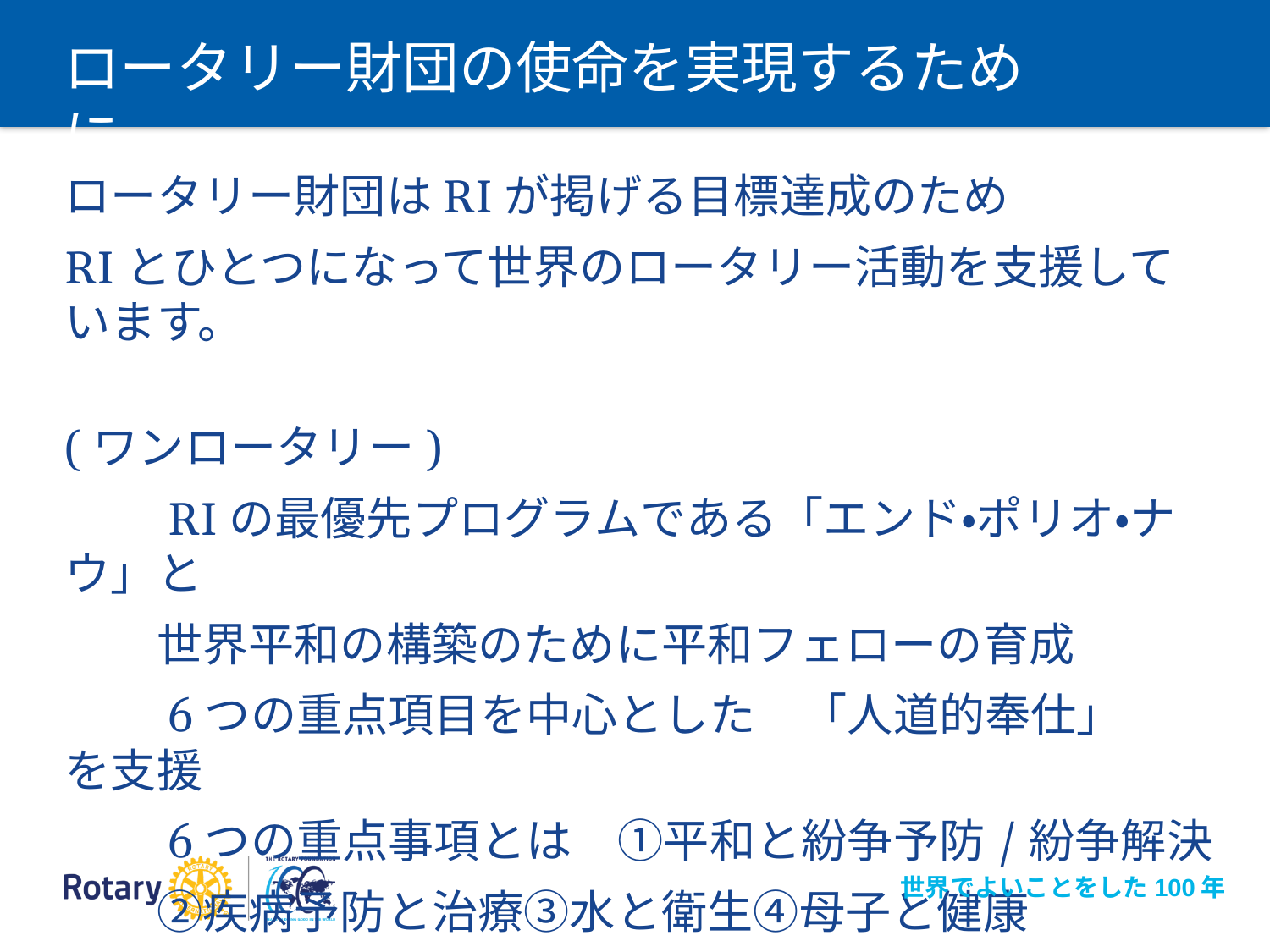

# ロータリー財団の使命を実現するために
ロータリー財団はRIが掲げる目標達成のため
RIとひとつになって世界のロータリー活動を支援しています。
　　　　　　　　　　　　　　　　　　　　　　　　(ワンロータリー)
　　RIの最優先プログラムである「エンド・ポリオ・ナウ」と
　　世界平和の構築のために平和フェローの育成
　　6つの重点項目を中心とした　「人道的奉仕」　を支援
　　6つの重点事項とは　①平和と紛争予防/紛争解決
　　②疾病予防と治療③水と衛生④母子と健康
　　⑤基本的教育と識字率の向上⑥経済と地域社会の発展
世界でよいことをした100年